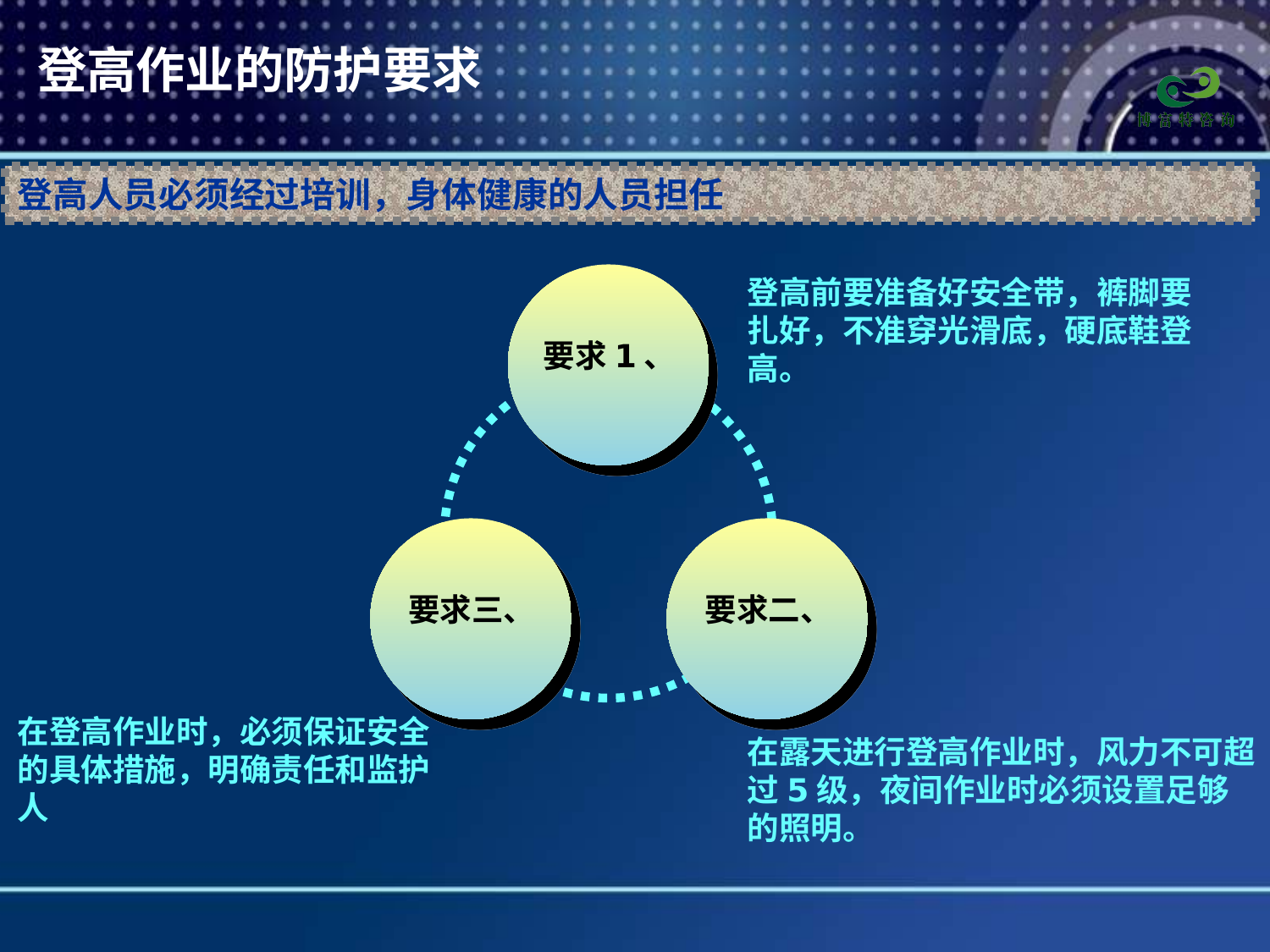

# 登高作业的防护要求
登高人员必须经过培训，身体健康的人员担任

要求1、

登高前要准备好安全带，裤脚要扎好，不准穿光滑底，硬底鞋登高。

要求三、

要求二、
在登高作业时，必须保证安全的具体措施，明确责任和监护人
在露天进行登高作业时，风力不可超过5级，夜间作业时必须设置足够的照明。